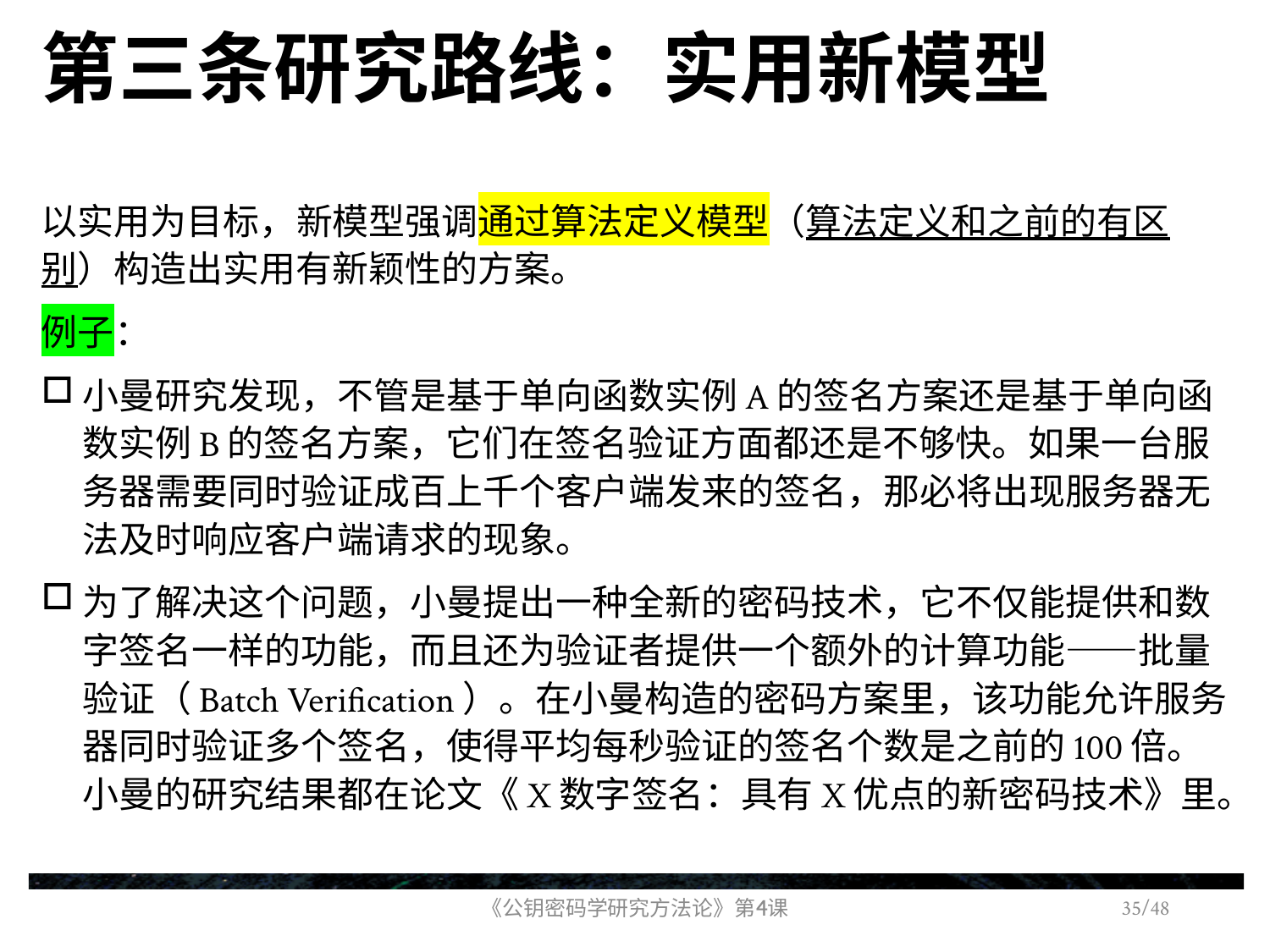

# 第三条研究路线：实用新模型
以实用为目标，新模型强调通过算法定义模型（算法定义和之前的有区别）构造出实用有新颖性的方案。
例子：
小曼研究发现，不管是基于单向函数实例A的签名方案还是基于单向函数实例B的签名方案，它们在签名验证方面都还是不够快。如果一台服务器需要同时验证成百上千个客户端发来的签名，那必将出现服务器无法及时响应客户端请求的现象。
为了解决这个问题，小曼提出一种全新的密码技术，它不仅能提供和数字签名一样的功能，而且还为验证者提供一个额外的计算功能——批量验证（Batch Verification）。在小曼构造的密码方案里，该功能允许服务器同时验证多个签名，使得平均每秒验证的签名个数是之前的100倍。小曼的研究结果都在论文《X数字签名：具有X优点的新密码技术》里。
《公钥密码学研究方法论》第4课
35/48